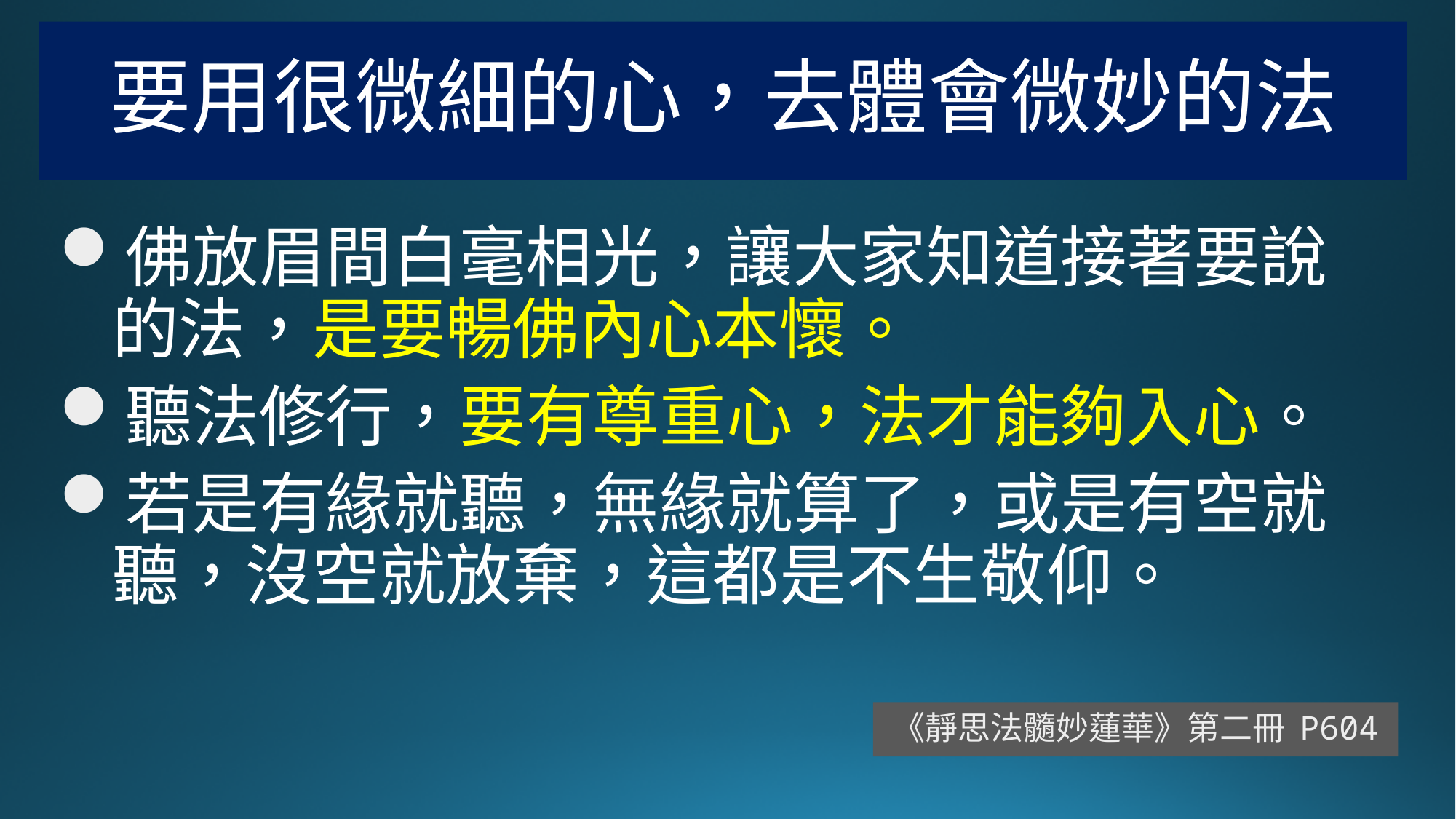

# 要用很微細的心，去體會微妙的法
佛放眉間白毫相光，讓大家知道接著要說的法，是要暢佛內心本懷。
聽法修行，要有尊重心，法才能夠入心。
若是有緣就聽，無緣就算了，或是有空就聽，沒空就放棄，這都是不生敬仰。

《靜思法髓妙蓮華》第二冊 P604